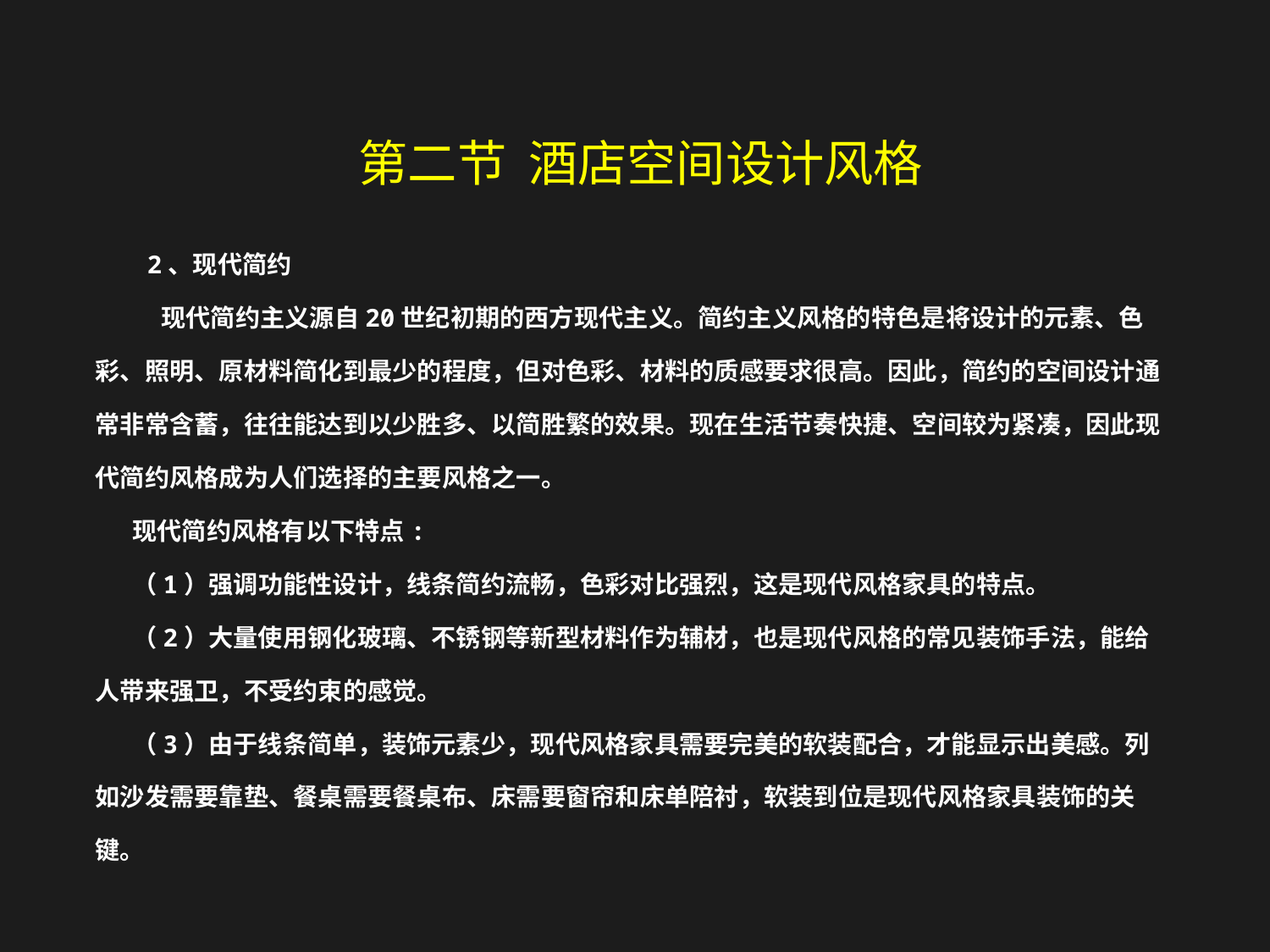

第二节  酒店空间设计风格
 2、现代简约
    现代简约主义源自20世纪初期的西方现代主义。简约主义风格的特色是将设计的元素、色彩、照明、原材料简化到最少的程度，但对色彩、材料的质感要求很高。因此，简约的空间设计通常非常含蓄，往往能达到以少胜多、以简胜繁的效果。现在生活节奏快捷、空间较为紧凑，因此现代简约风格成为人们选择的主要风格之一。
现代简约风格有以下特点:
（1）强调功能性设计，线条简约流畅，色彩对比强烈，这是现代风格家具的特点。
（2）大量使用钢化玻璃、不锈钢等新型材料作为辅材，也是现代风格的常见装饰手法，能给人带来强卫，不受约束的感觉。
（3）由于线条简单，装饰元素少，现代风格家具需要完美的软装配合，才能显示出美感。列如沙发需要靠垫、餐桌需要餐桌布、床需要窗帘和床单陪衬，软装到位是现代风格家具装饰的关键。